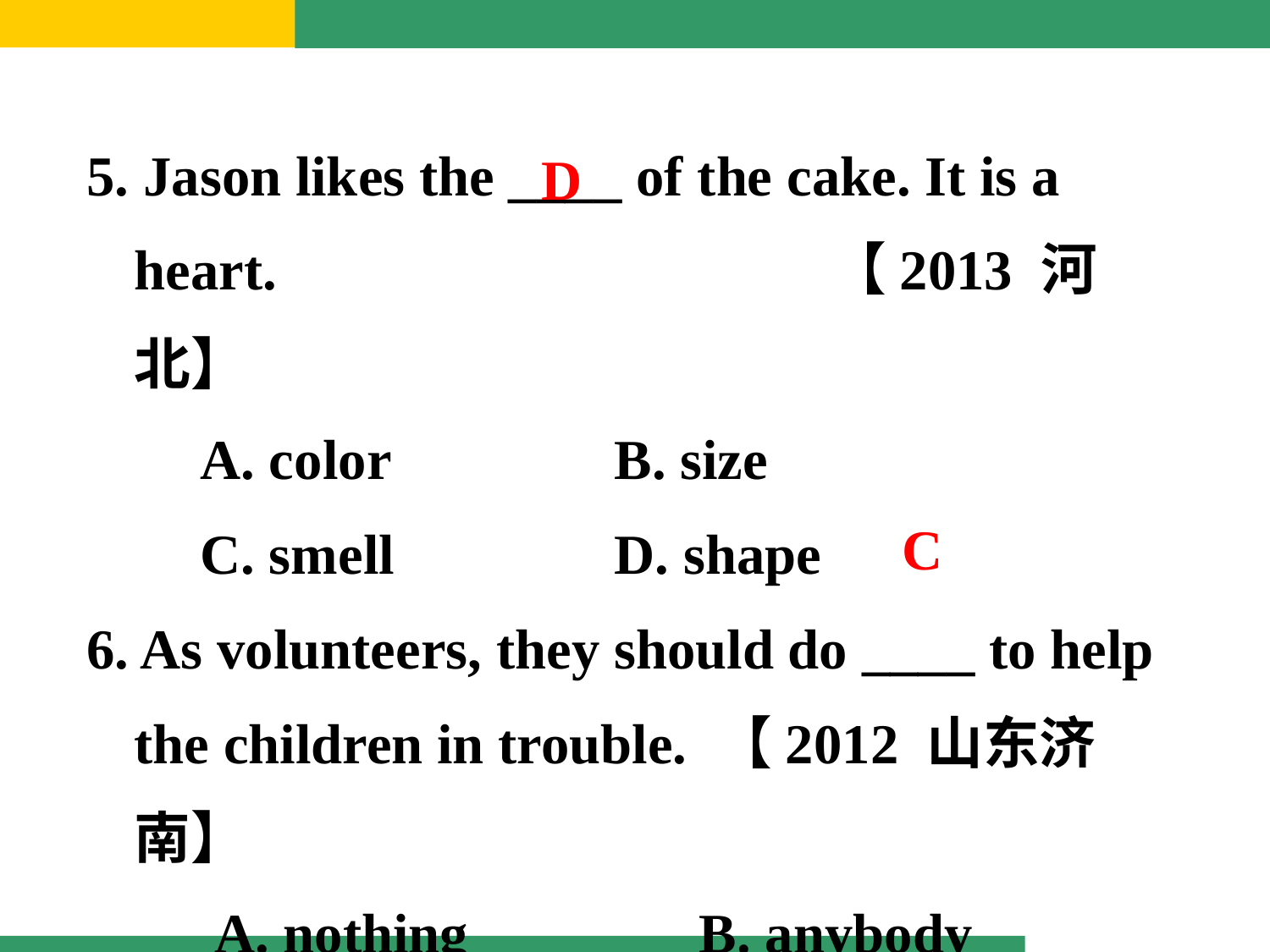

5. Jason likes the ____ of the cake. It is a heart.                                      【2013 河北】
        A. color	       B. size
        C. smell	       D. shape
6. As volunteers, they should do ____ to help the children in trouble. 【2012 山东济南】
         A. nothing	             B. anybody
         C. something	    D. somebody
D
C